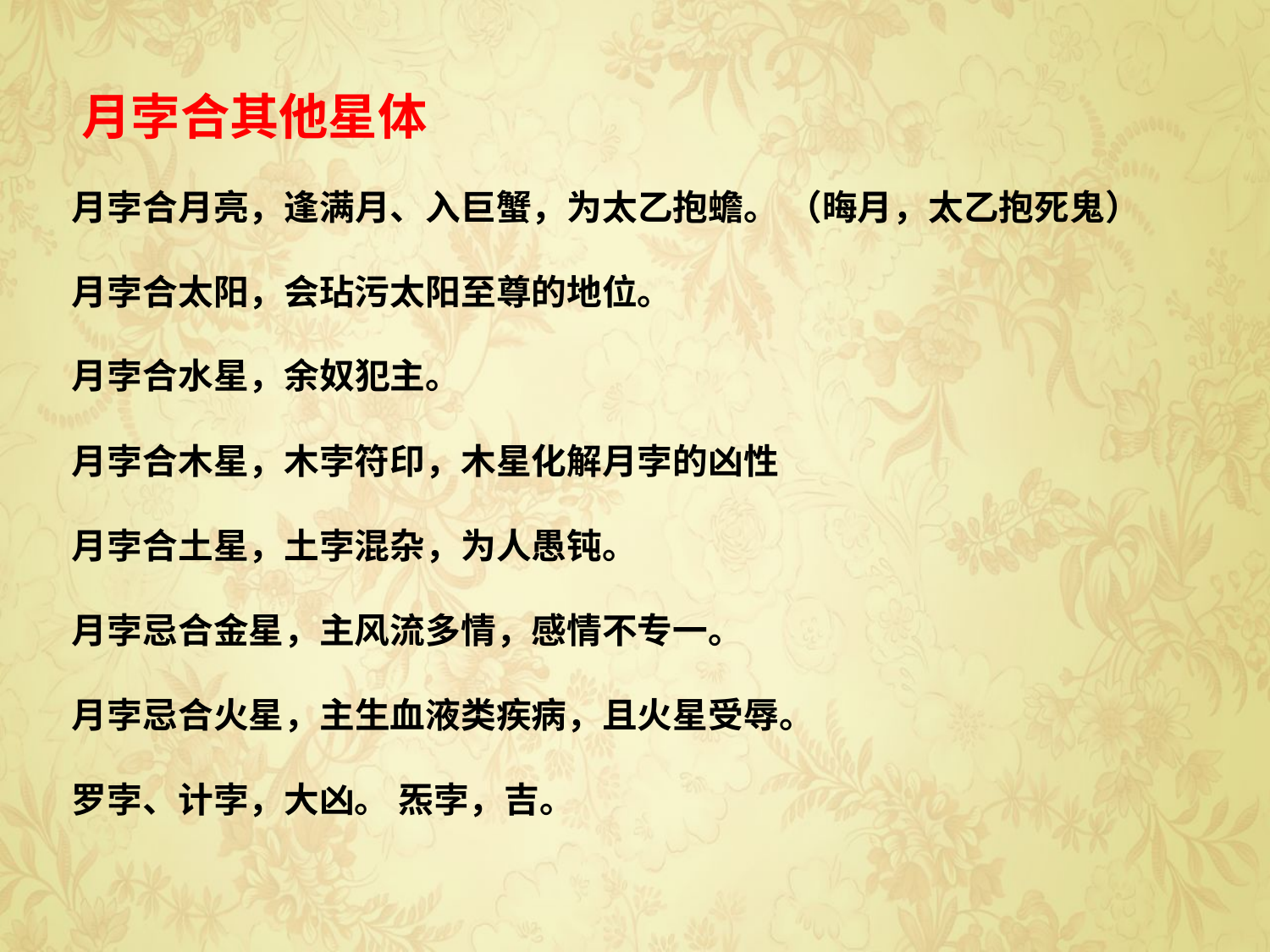

月孛合其他星体
月孛合月亮，逢满月、入巨蟹，为太乙抱蟾。 （晦月，太乙抱死鬼）

月孛合太阳，会玷污太阳至尊的地位。

月孛合水星，余奴犯主。

月孛合木星，木孛符印，木星化解月孛的凶性

月孛合土星，土孛混杂，为人愚钝。

月孛忌合金星，主风流多情，感情不专一。

月孛忌合火星，主生血液类疾病，且火星受辱。

罗孛、计孛，大凶。 炁孛，吉。